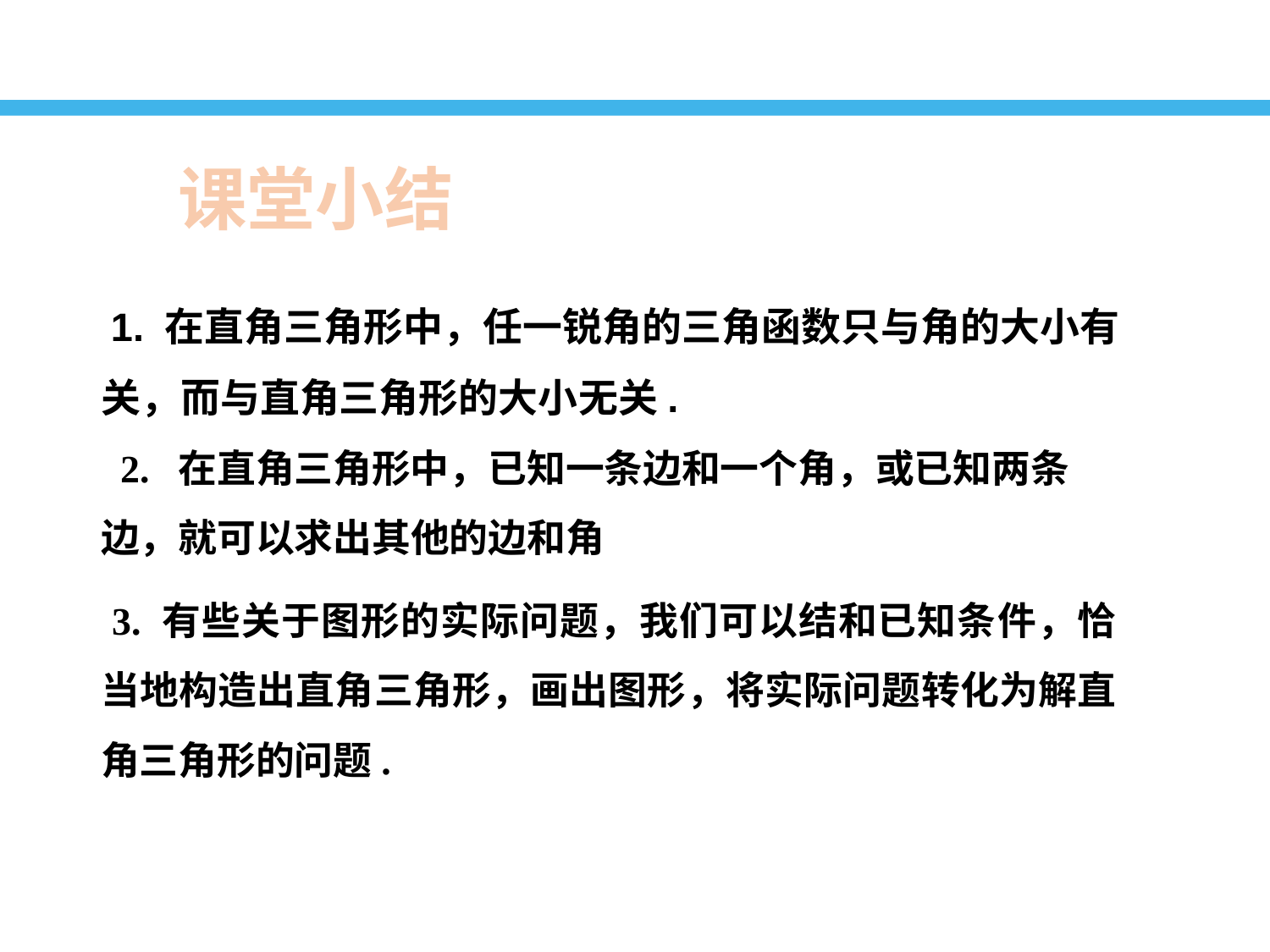

课堂小结
 1. 在直角三角形中，任一锐角的三角函数只与角的大小有关，而与直角三角形的大小无关.
  2.  在直角三角形中，已知一条边和一个角，或已知两条边，就可以求出其他的边和角

 3. 有些关于图形的实际问题，我们可以结和已知条件，恰当地构造出直角三角形，画出图形，将实际问题转化为解直角三角形的问题.